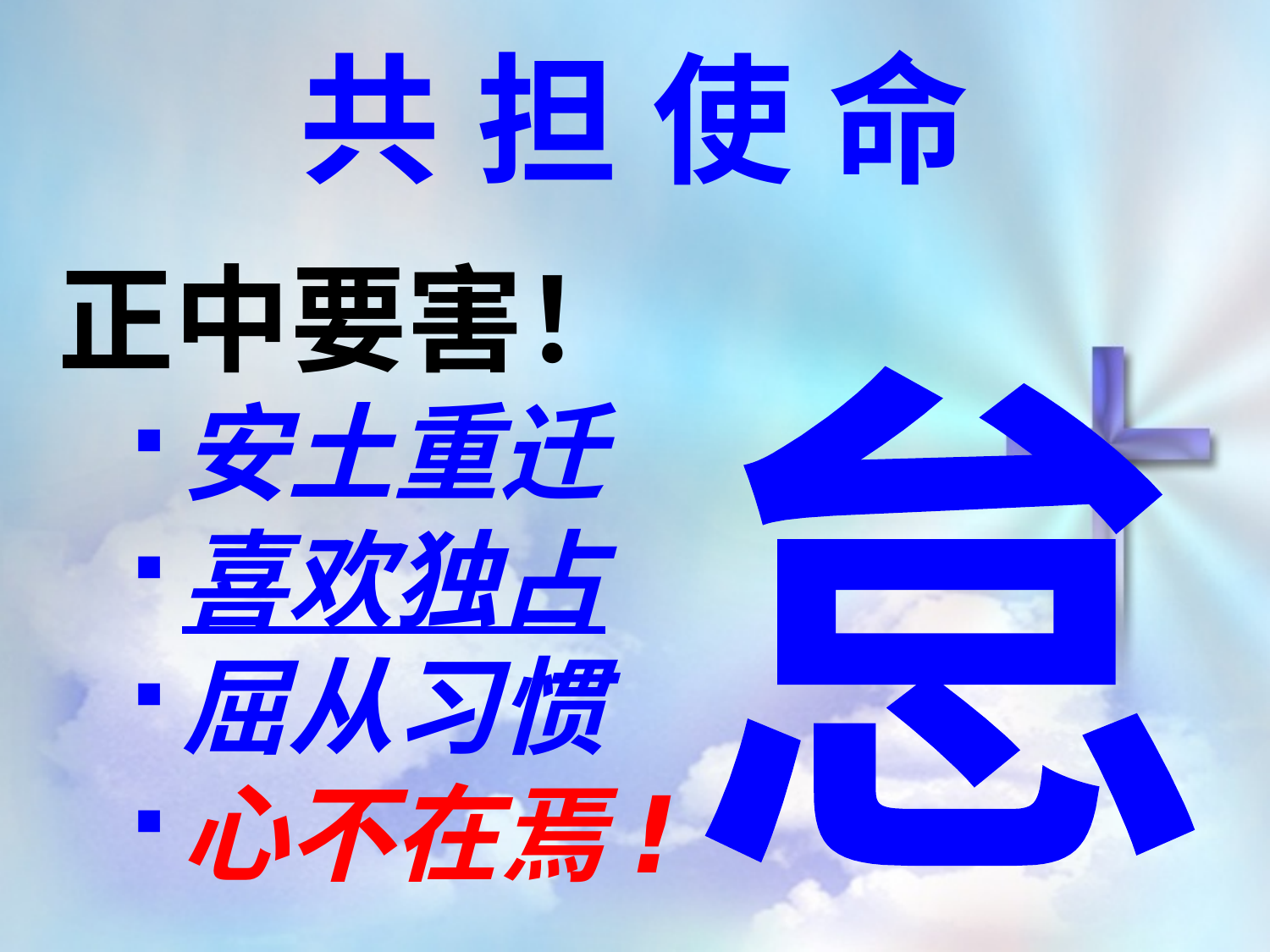

共担使命
正中要害！
安土重迁
喜欢独占
屈从习惯
心不在焉!
怠